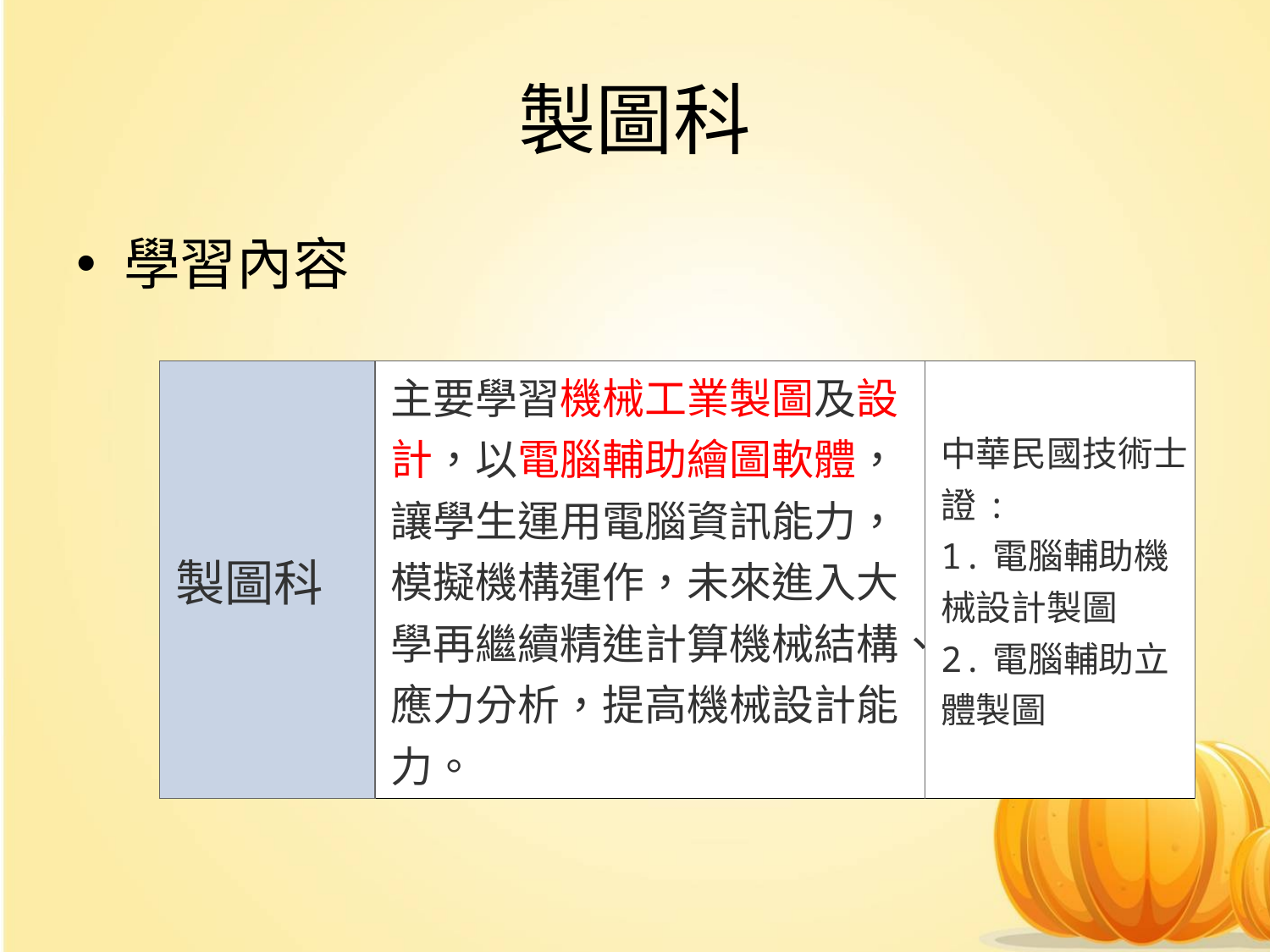

# 製圖科
學習內容

| 製圖科 | 主要學習機械工業製圖及設計，以電腦輔助繪圖軟體，讓學生運用電腦資訊能力，模擬機構運作，未來進入大學再繼續精進計算機械結構、應力分析，提高機械設計能力。 | 中華民國技術士證: 1.電腦輔助機械設計製圖 2.電腦輔助立體製圖 |
| --- | --- | --- |